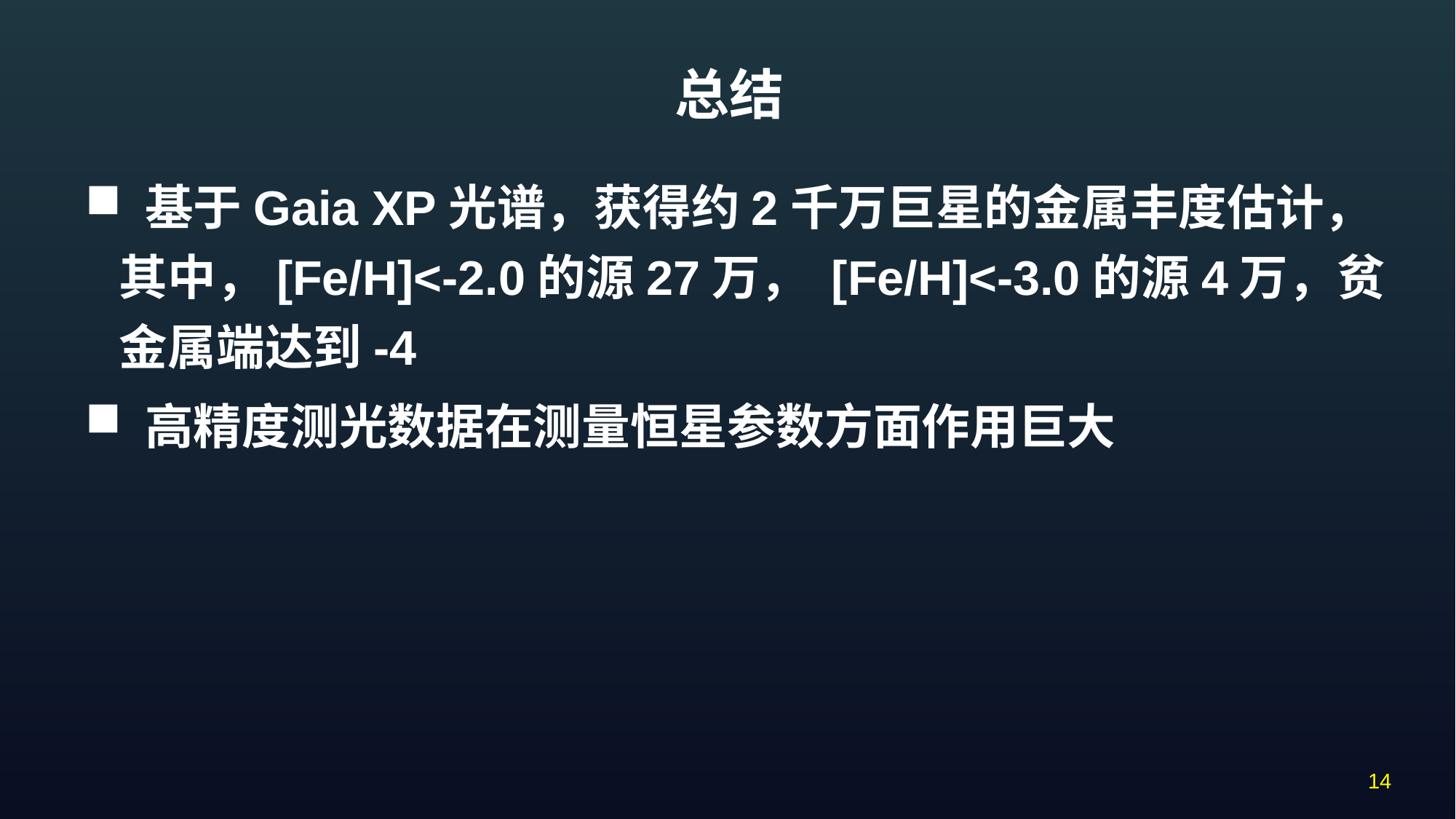

总结
 基于Gaia XP光谱，获得约2千万巨星的金属丰度估计，其中，[Fe/H]<-2.0的源27万， [Fe/H]<-3.0的源4万，贫金属端达到-4
 高精度测光数据在测量恒星参数方面作用巨大

14